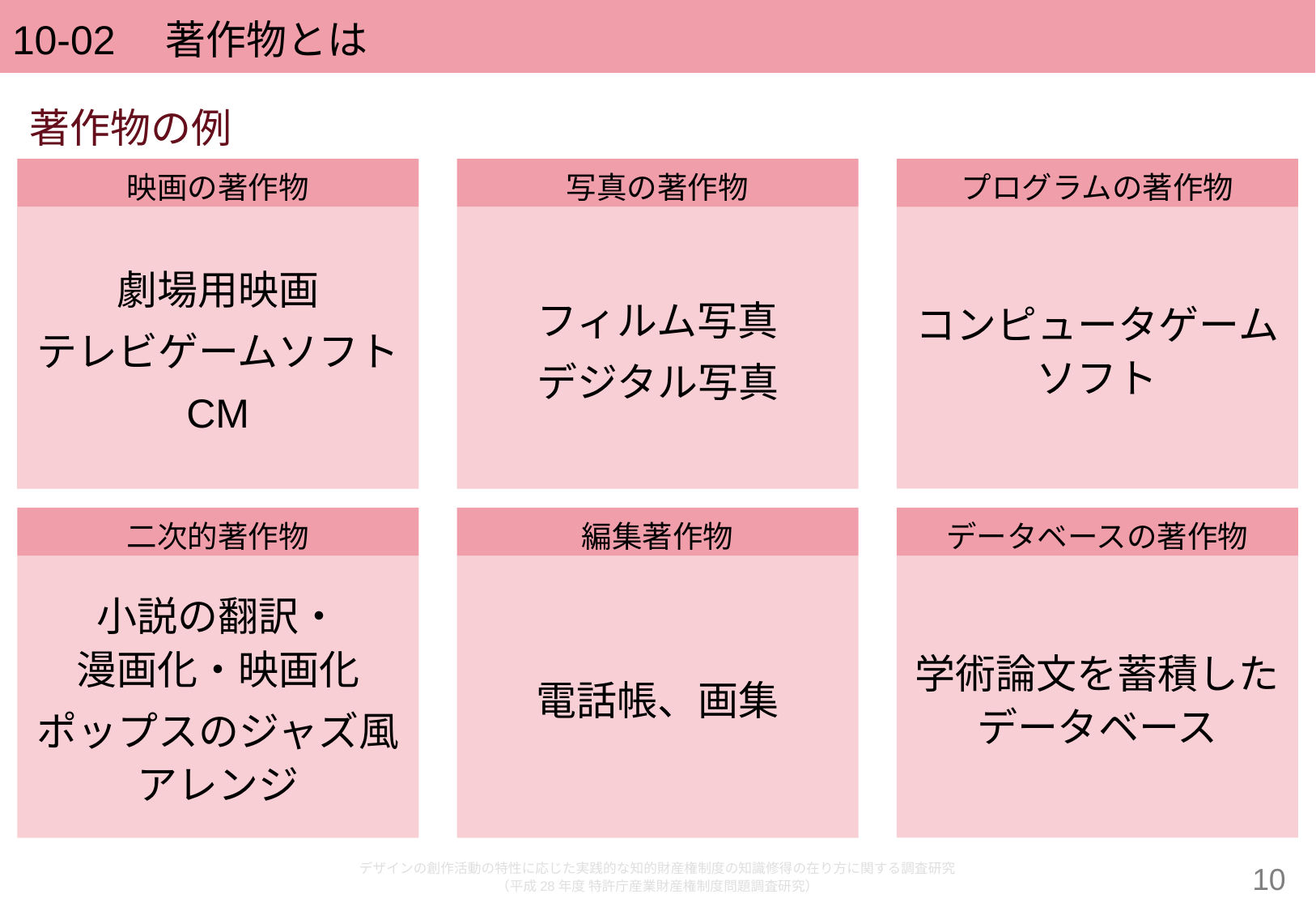

# 10-02　著作物とは
著作物の例
映画の著作物
写真の著作物
プログラムの著作物
コンピュータゲームソフト
劇場用映画
テレビゲームソフト
CM
フィルム写真
デジタル写真
二次的著作物
編集著作物
データベースの著作物
学術論文を蓄積したデータベース
小説の翻訳・
漫画化・映画化
ポップスのジャズ風アレンジ
電話帳、画集
デザインの創作活動の特性に応じた実践的な知的財産権制度の知識修得の在り方に関する調査研究
（平成28年度 特許庁産業財産権制度問題調査研究）
10